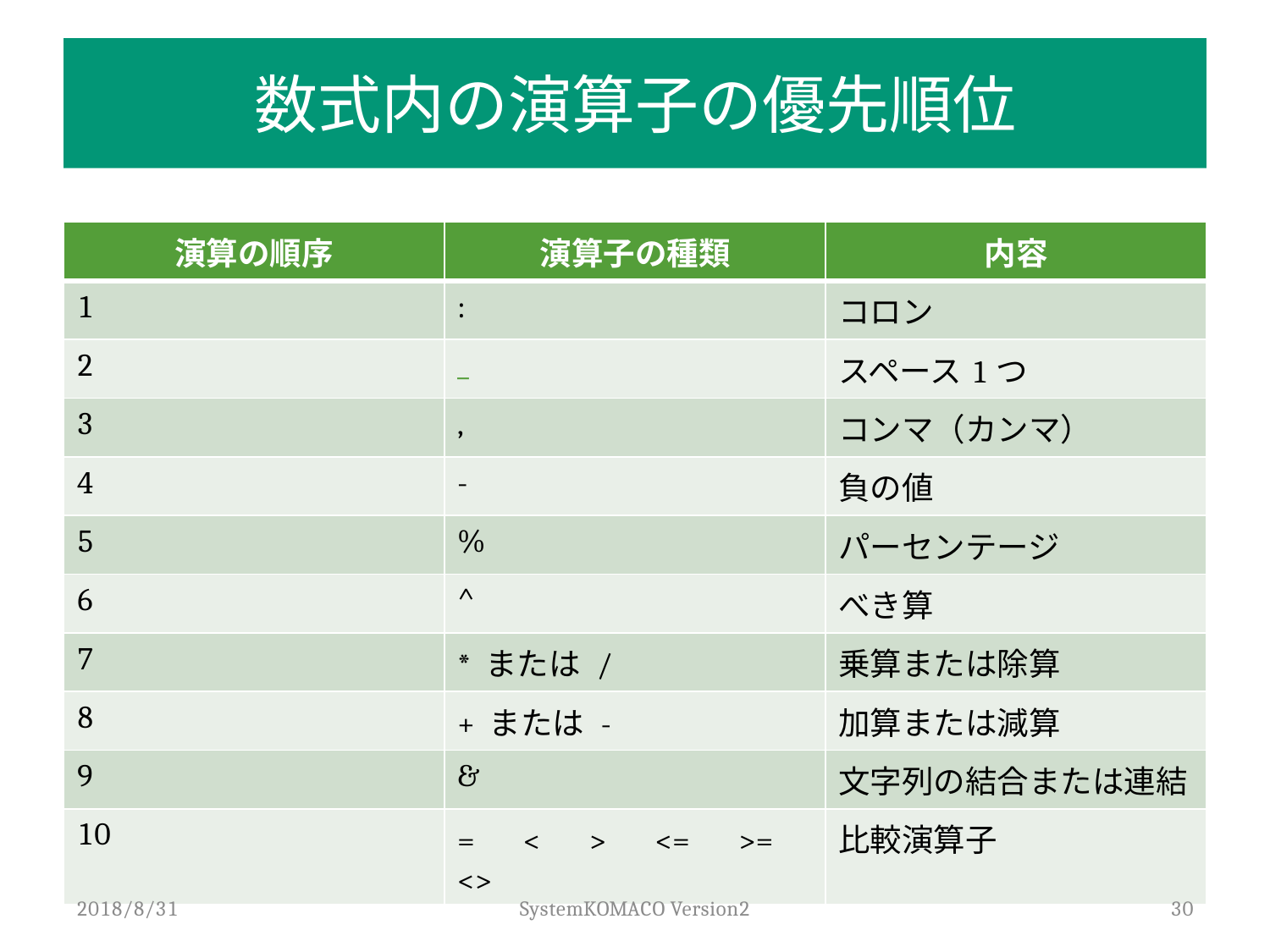

# 数式内の演算子の優先順位
| 演算の順序 | 演算子の種類 | 内容 |
| --- | --- | --- |
| 1 | : | コロン |
| 2 | \_ | スペース1つ |
| 3 | , | コンマ（カンマ） |
| 4 | - | 負の値 |
| 5 | % | パーセンテージ |
| 6 | ^ | べき算 |
| 7 | \* または / | 乗算または除算 |
| 8 | + または - | 加算または減算 |
| 9 | & | 文字列の結合または連結 |
| 10 | =　<　>　<=　>=　<> | 比較演算子 |
2018/8/31
SystemKOMACO Version2
30